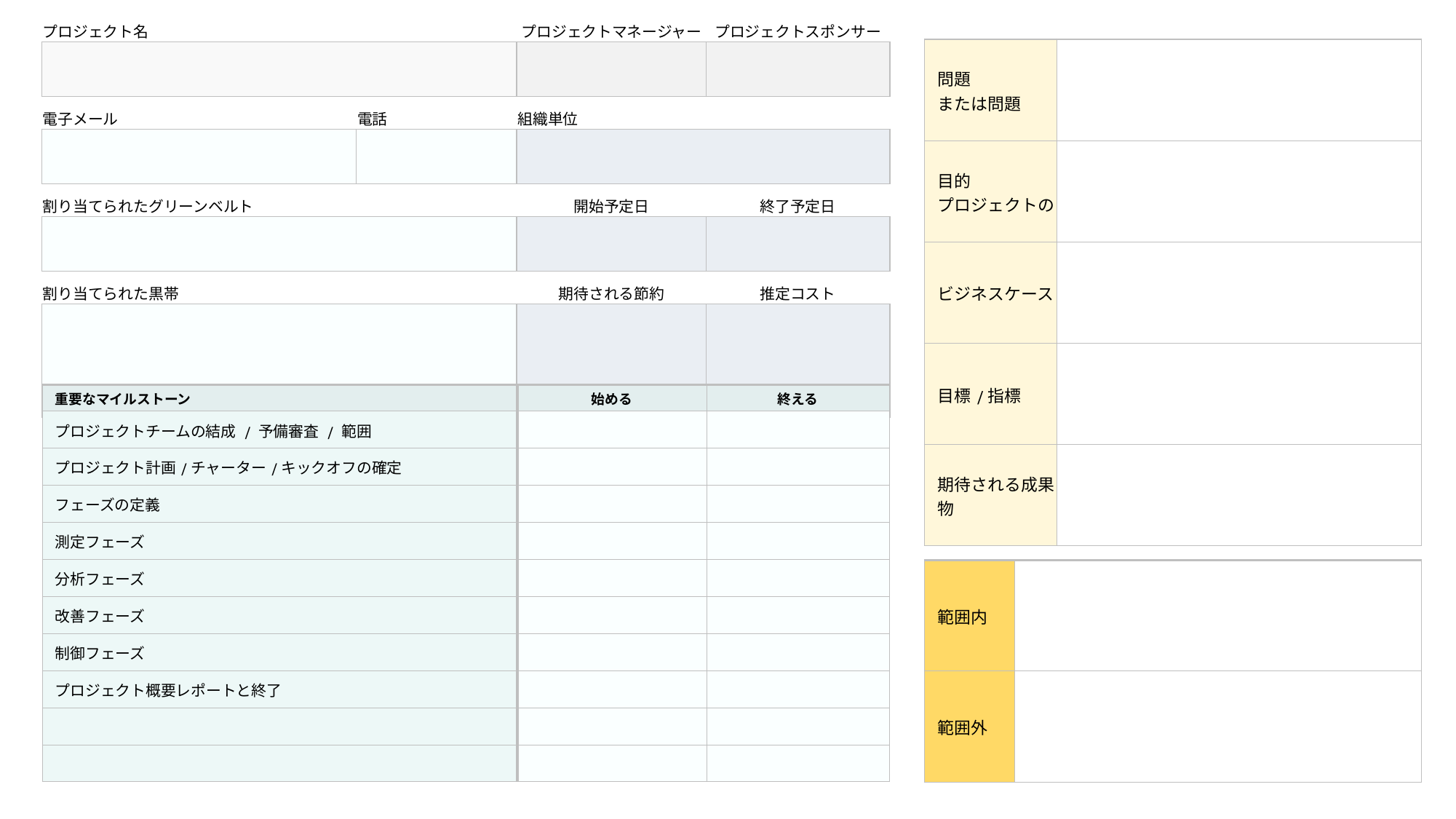

|  | プロジェクト名 |  | プロジェクトマネージャー | プロジェクトスポンサー |
| --- | --- | --- | --- | --- |
|  |  |  |  |  |
|  | 電子メール | 電話 | 組織単位 |  |
|  |  |  |  |  |
|  | 割り当てられたグリーンベルト |  | 開始予定日 | 終了予定日 |
|  |  |  |  |  |
|  | 割り当てられた黒帯 |  | 期待される節約 | 推定コスト |
|  |  |  |  |  |
| 問題 または問題 |  |
| --- | --- |
| 目的 プロジェクトの |  |
| ビジネスケース |  |
| 目標/指標 |  |
| 期待される成果物 |  |
| 重要なマイルストーン | 始める | 終える |
| --- | --- | --- |
| プロジェクトチームの結成 / 予備審査 / 範囲 |  |  |
| プロジェクト計画/チャーター/キックオフの確定 |  |  |
| フェーズの定義 |  |  |
| 測定フェーズ |  |  |
| 分析フェーズ |  |  |
| 改善フェーズ |  |  |
| 制御フェーズ |  |  |
| プロジェクト概要レポートと終了 |  |  |
|  |  |  |
|  |  |  |
| 範囲内 |  |
| --- | --- |
| 範囲外 |  |